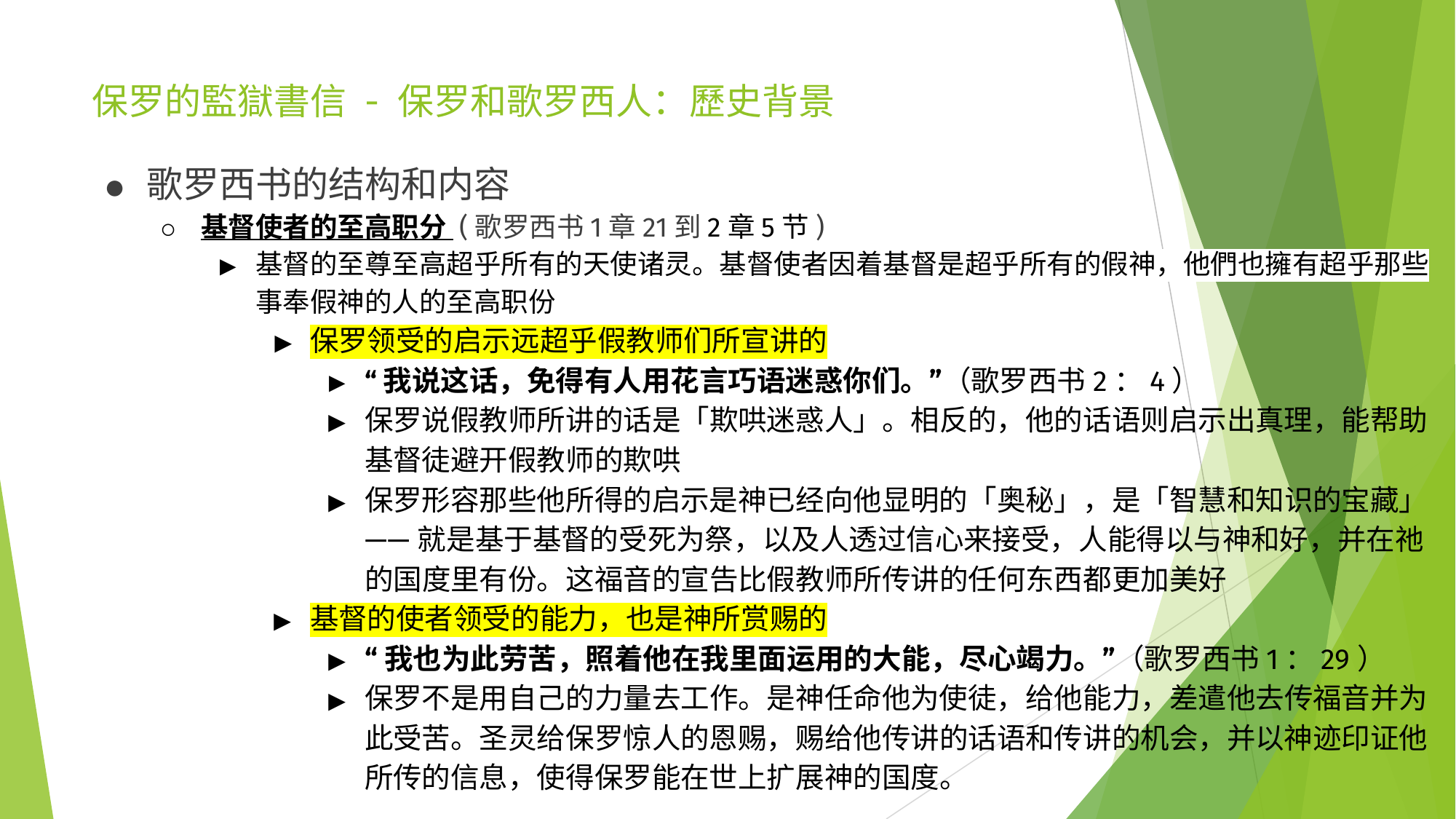

# 保罗的監獄書信 - 保罗和歌罗西人：歷史背景
歌罗西书的结构和内容
基督使者的至高职分 (歌罗西书1章21到2章5节)
基督的至尊至高超乎所有的天使诸灵。基督使者因着基督是超乎所有的假神，他們也擁有超乎那些事奉假神的人的至高职份
保罗领受的启示远超乎假教师们所宣讲的
“我说这话，免得有人用花言巧语迷惑你们。”（歌罗西书2：4）
保罗说假教师所讲的话是「欺哄迷惑人」。相反的，他的话语则启示出真理，能帮助基督徒避开假教师的欺哄
保罗形容那些他所得的启示是神已经向他显明的「奥秘」，是「智慧和知识的宝藏」—— 就是基于基督的受死为祭，以及人透过信心来接受，人能得以与神和好，并在祂的国度里有份。这福音的宣告比假教师所传讲的任何东西都更加美好
基督的使者领受的能力，也是神所赏赐的
“我也为此劳苦，照着他在我里面运用的大能，尽心竭力。”（歌罗西书1：29）
保罗不是用自己的力量去工作。是神任命他为使徒，给他能力，差遣他去传福音并为此受苦。圣灵给保罗惊人的恩赐，赐给他传讲的话语和传讲的机会，并以神迹印证他所传的信息，使得保罗能在世上扩展神的国度。